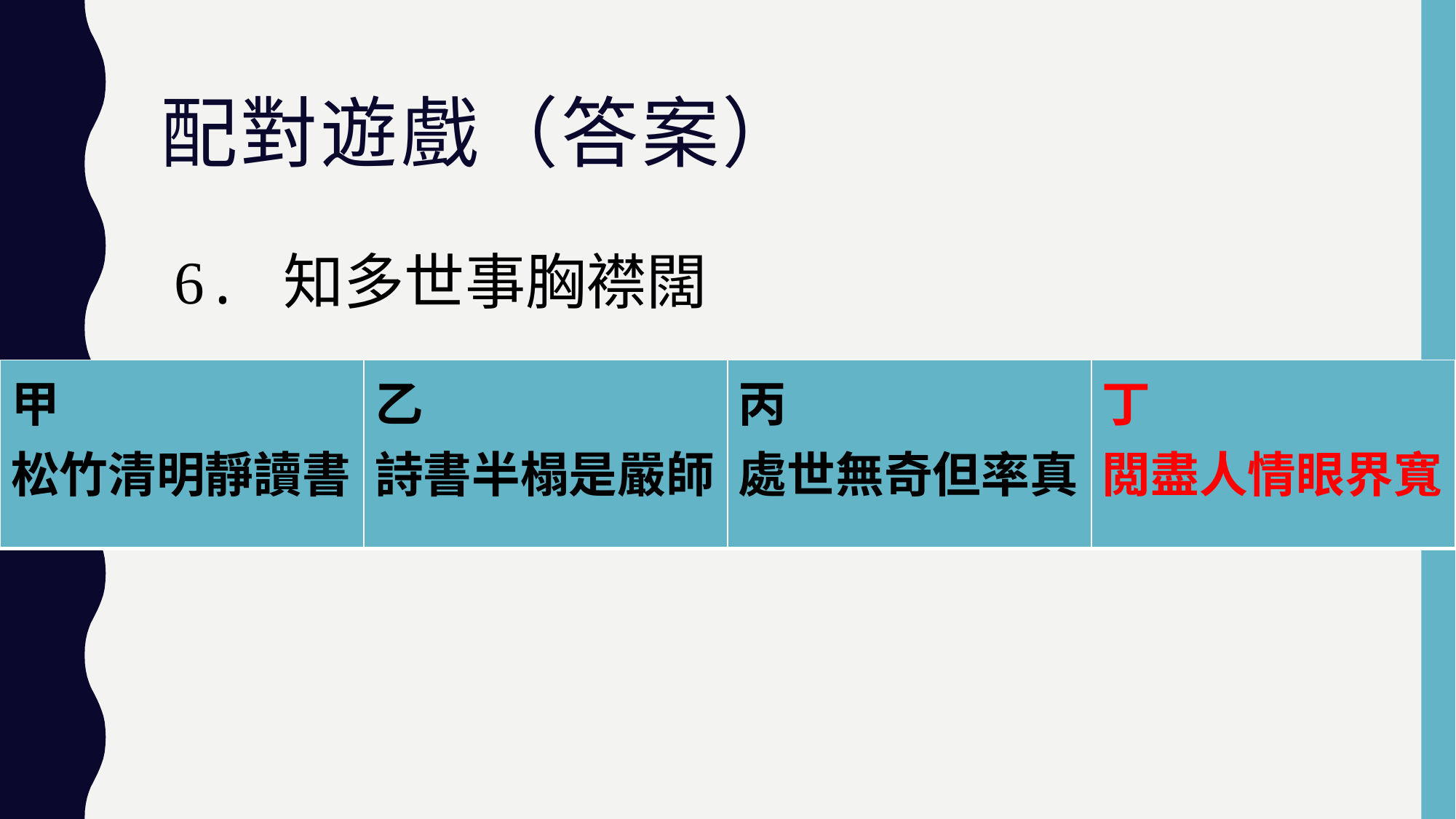

# 配對遊戲（答案）
6.	知多世事胸襟闊
| 甲 松竹清明靜讀書 | 乙 詩書半榻是嚴師 | 丙 處世無奇但率真 | 丁 閲盡人情眼界寬 |
| --- | --- | --- | --- |